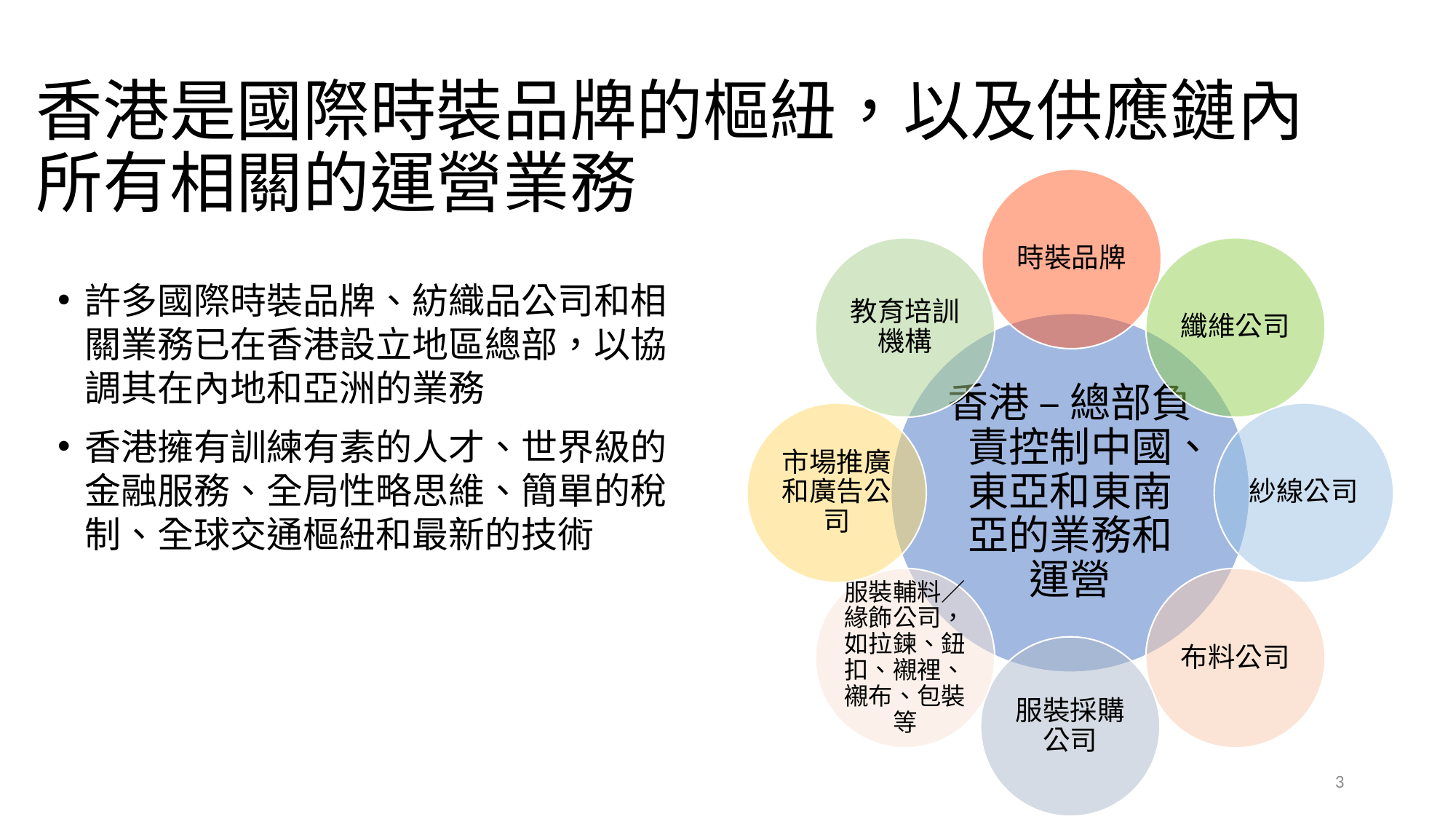

# 香港是國際時裝品牌的樞紐，以及供應鏈內所有相關的運營業務
香港 – 總部負責控制中國、東亞和東南亞的業務和運營
時裝品牌
纖維公司
紗線公司
布料公司
服裝採購公司
服裝輔料／緣飾公司，如拉鍊、鈕扣、襯裡、襯布、包裝等
市場推廣和廣告公司
教育培訓機構
許多國際時裝品牌、紡織品公司和相關業務已在香港設立地區總部，以協調其在內地和亞洲的業務
香港擁有訓練有素的人才、世界級的金融服務、全局性略思維、簡單的稅制、全球交通樞紐和最新的技術
3